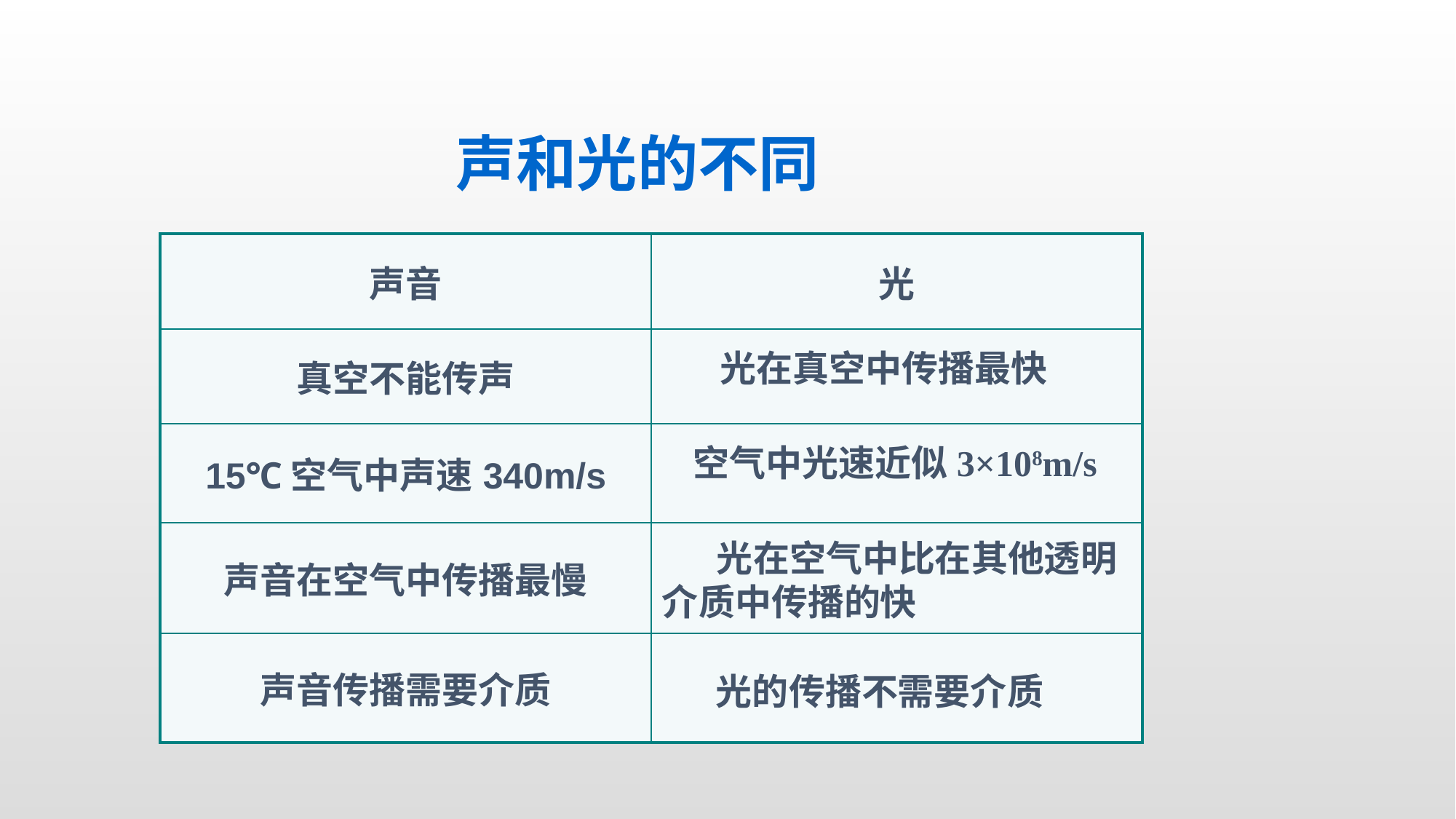

声和光的不同
| 声音 | 光 |
| --- | --- |
| 真空不能传声 |  |
| 15℃空气中声速340m/s |  |
| 声音在空气中传播最慢 |  |
| 声音传播需要介质 |  |
光在真空中传播最快
空气中光速近似3×108m/s
光在空气中比在其他透明介质中传播的快
光的传播不需要介质